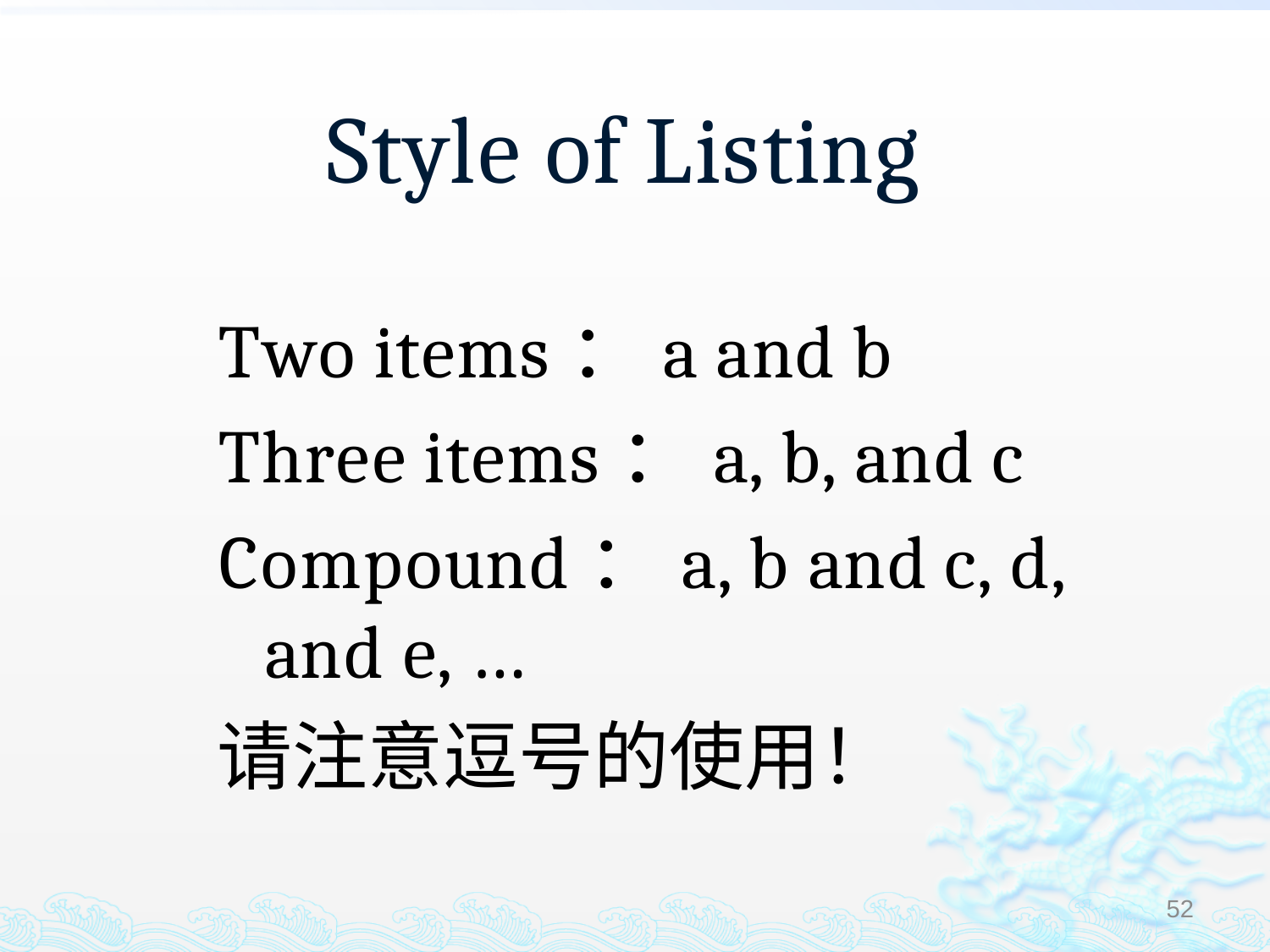

# Style of Listing
Two items：a and b
Three items：a, b, and c
Compound：a, b and c, d, and e, …
请注意逗号的使用！
52